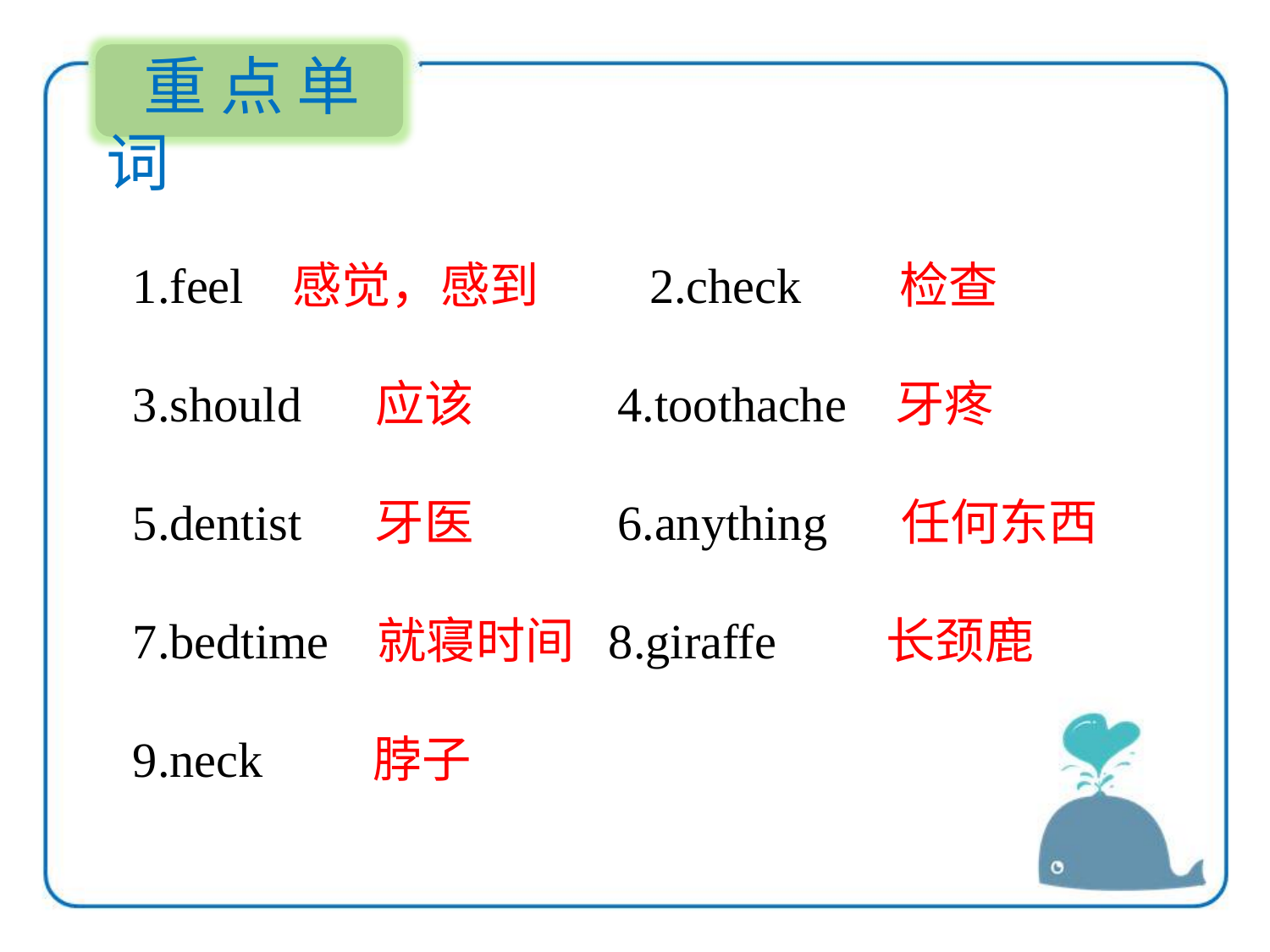

重点单词

1.feel   感觉，感到　　2.check       检查
3.should     应该            4.toothache   牙疼
5.dentist     牙医            6.anything     任何东西
7.bedtime   就寝时间  8.giraffe        长颈鹿
9.neck        脖子